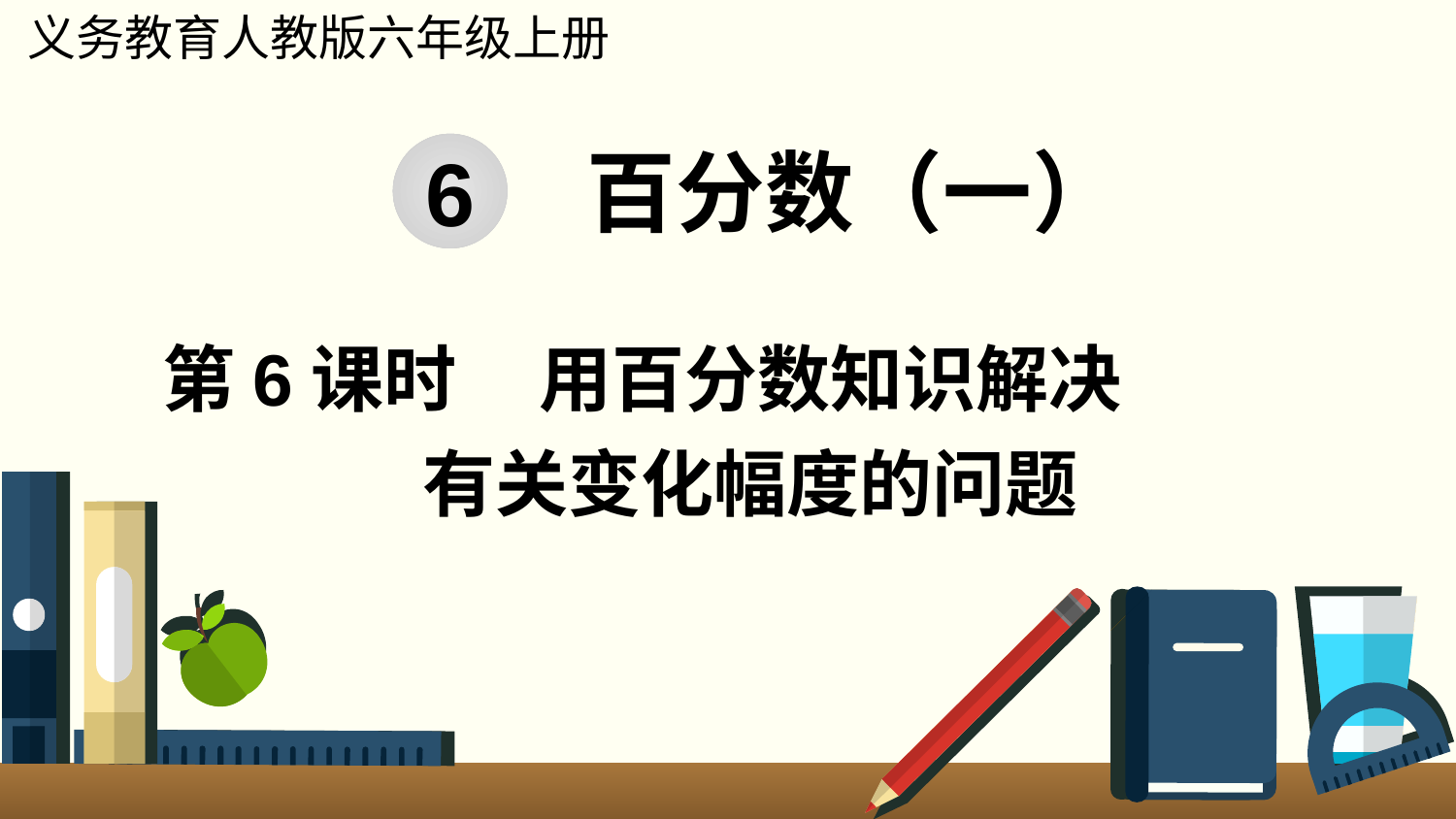

义务教育人教版六年级上册
百分数（一）
6
第6课时     用百分数知识解决
                有关变化幅度的问题
www.youyi100.com
www.youyi100.com
www.youyi100.com
www.youyi100.com
www.youyi100.com
www.youyi100.com
www.youyi100.com
www.youyi100.com
www.youyi100.com

优翼